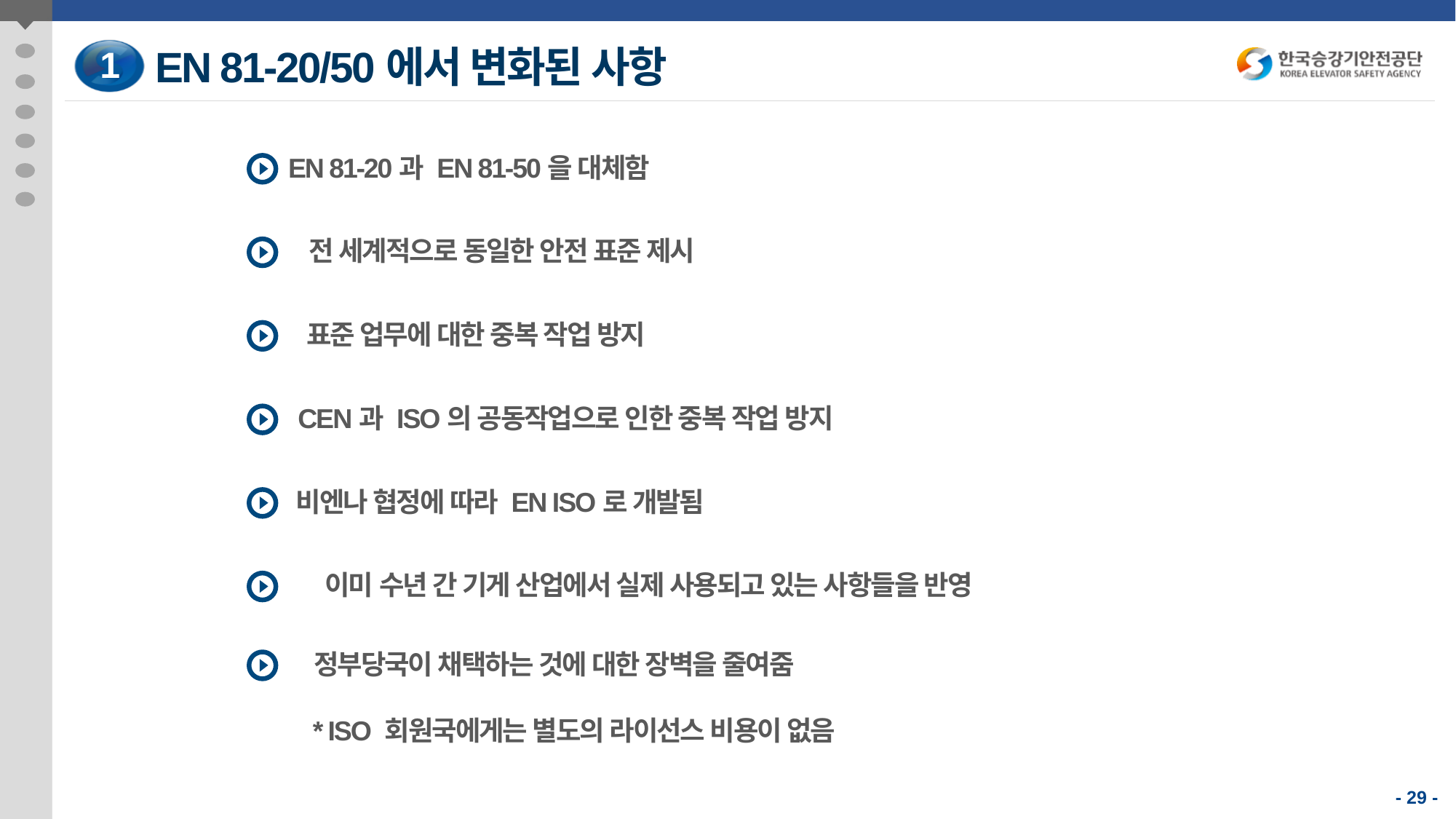

EN 81-20/50에서 변화된 사항
1
EN 81-20과 EN 81-50을 대체함

전 세계적으로 동일한 안전 표준 제시

표준 업무에 대한 중복 작업 방지

CEN과 ISO의 공동작업으로 인한 중복 작업 방지

비엔나 협정에 따라 EN ISO로 개발됨

이미 수년 간 기게 산업에서 실제 사용되고 있는 사항들을 반영

정부당국이 채택하는 것에 대한 장벽을 줄여줌

* ISO 회원국에게는 별도의 라이선스 비용이 없음